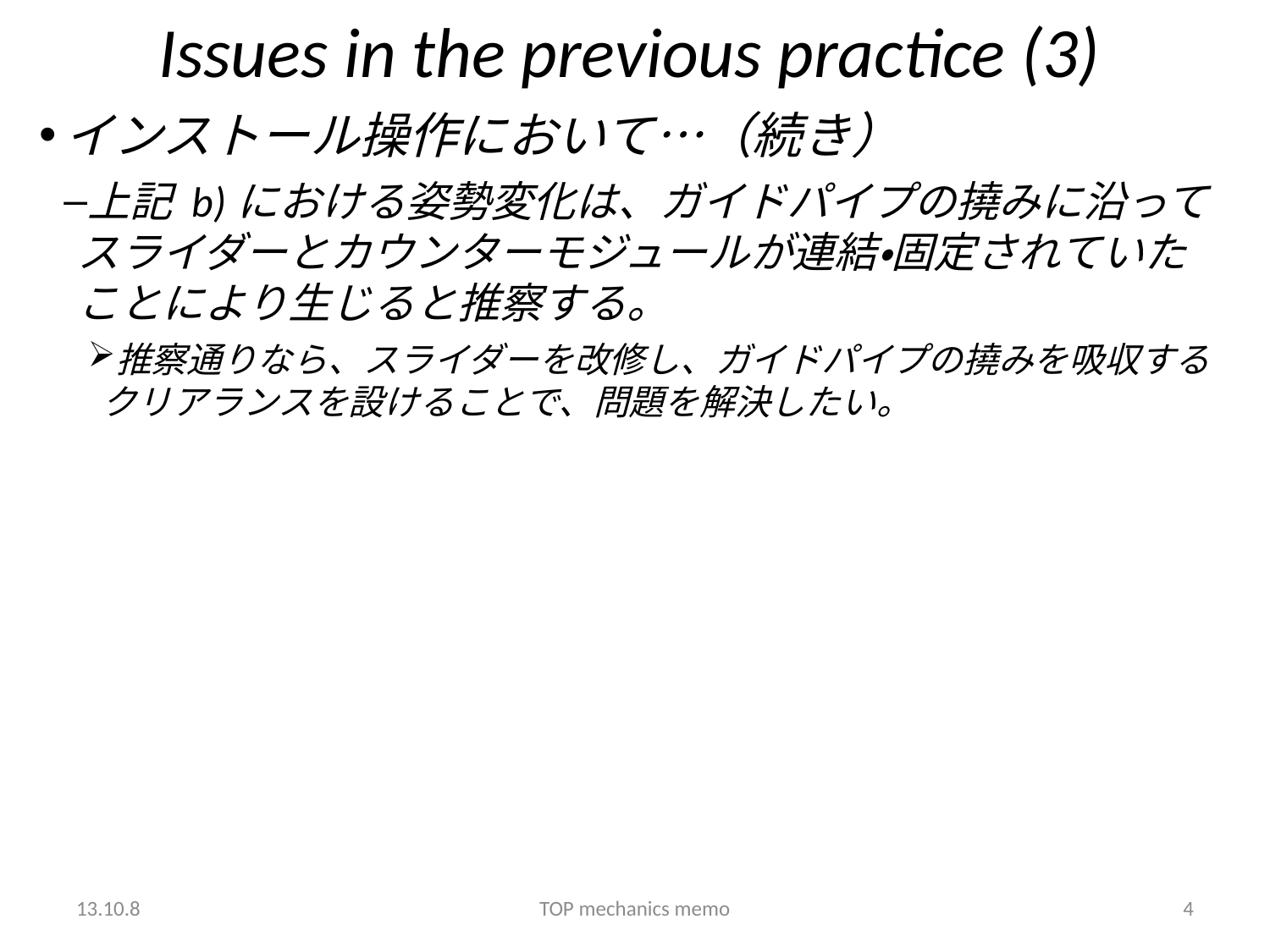

# Issues in the previous practice (3)
インストール操作において…（続き）
上記 b)における姿勢変化は、ガイドパイプの撓みに沿ってスライダーとカウンターモジュールが連結・固定されていたことにより生じると推察する。
推察通りなら、スライダーを改修し、ガイドパイプの撓みを吸収するクリアランスを設けることで、問題を解決したい。
13.10.8
TOP mechanics memo
4